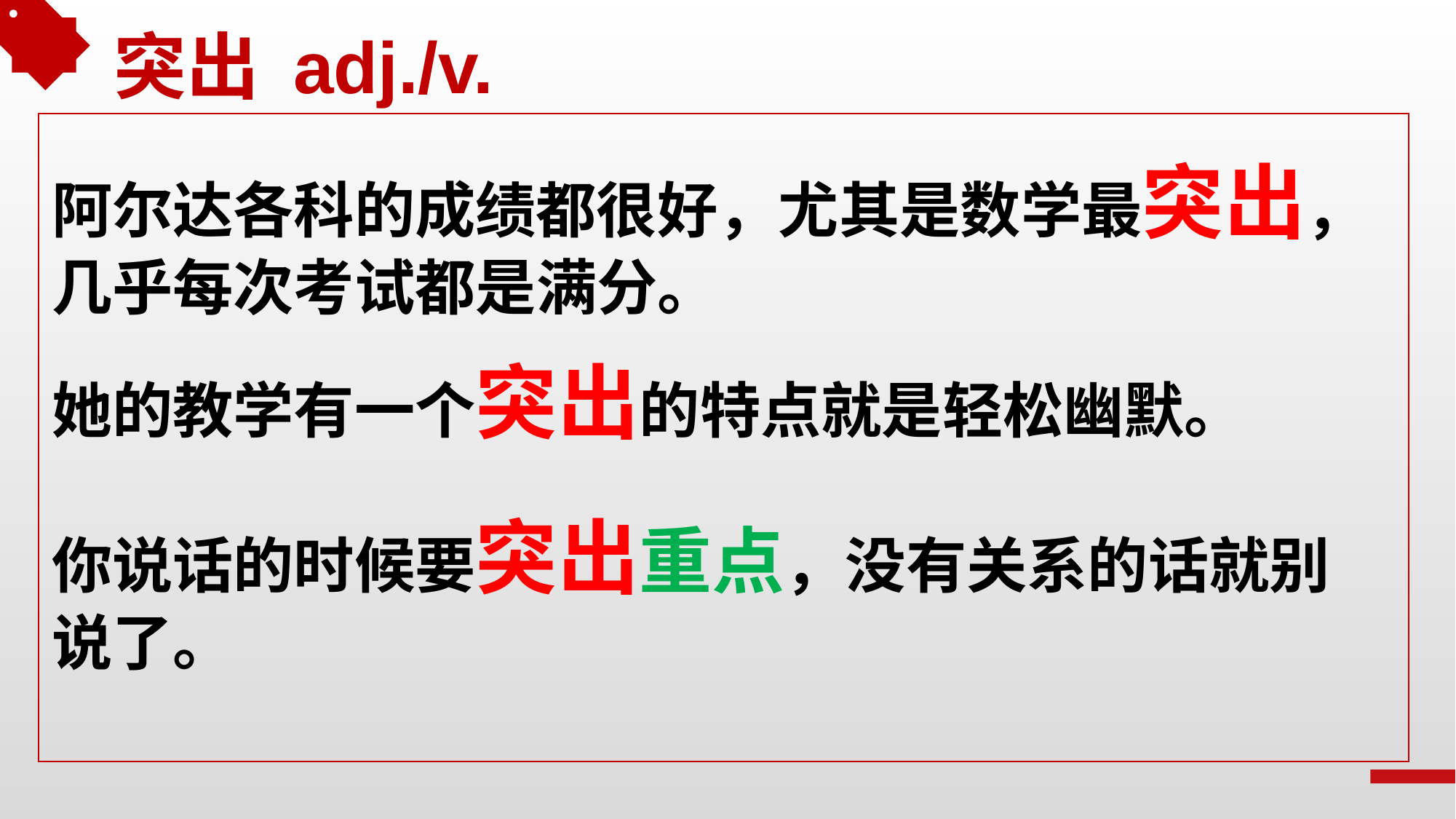

突出 adj./v.

阿尔达各科的成绩都很好，尤其是数学最突出，
几乎每次考试都是满分。
她的教学有一个突出的特点就是轻松幽默。
你说话的时候要突出重点，没有关系的话就别说了。